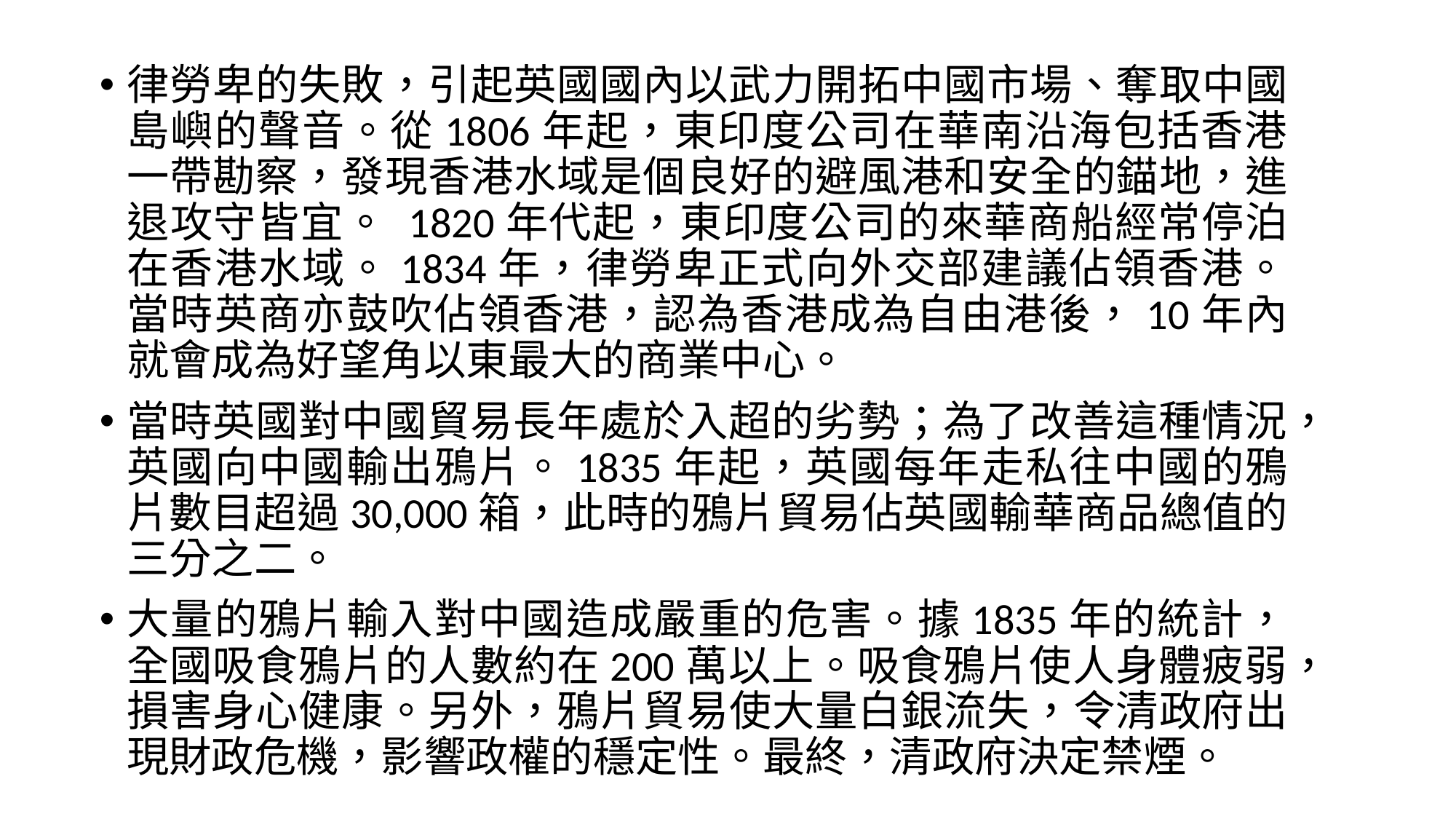

律勞卑的失敗，引起英國國內以武力開拓中國市場、奪取中國島嶼的聲音。從1806年起，東印度公司在華南沿海包括香港一帶勘察，發現香港水域是個良好的避風港和安全的錨地，進退攻守皆宜。 1820年代起，東印度公司的來華商船經常停泊在香港水域。1834年，律勞卑正式向外交部建議佔領香港。當時英商亦鼓吹佔領香港，認為香港成為自由港後，10年內就會成為好望角以東最大的商業中心。
當時英國對中國貿易長年處於入超的劣勢；為了改善這種情況，英國向中國輸出鴉片。1835年起，英國每年走私往中國的鴉片數目超過30,000箱，此時的鴉片貿易佔英國輸華商品總值的三分之二。
大量的鴉片輸入對中國造成嚴重的危害。據1835年的統計，全國吸食鴉片的人數約在200萬以上。吸食鴉片使人身體疲弱，損害身心健康。另外，鴉片貿易使大量白銀流失，令清政府出現財政危機，影響政權的穩定性。最終，清政府決定禁煙。
#